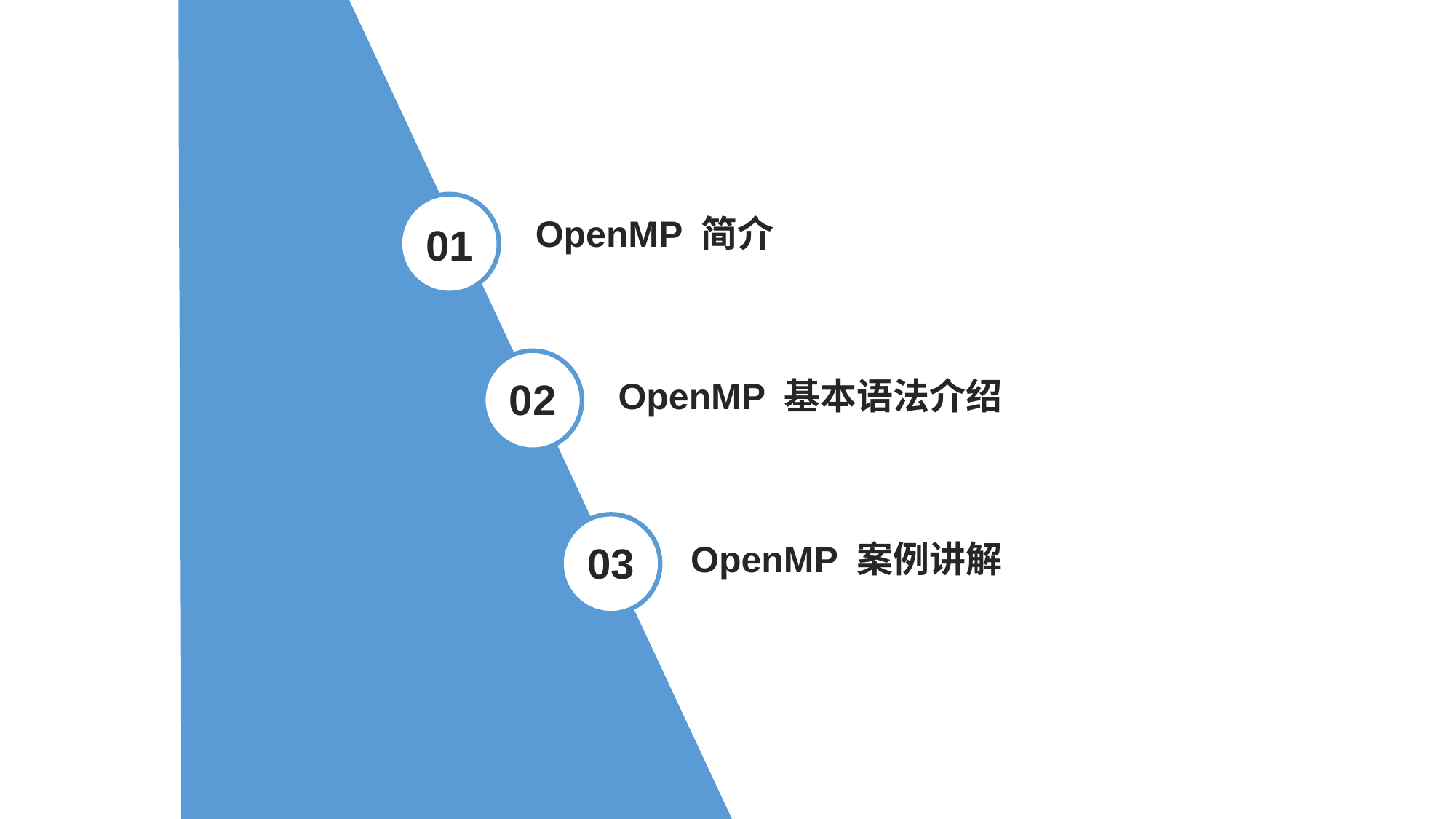

01
OpenMP 简介

02
OpenMP 基本语法介绍

03
OpenMP 案例讲解